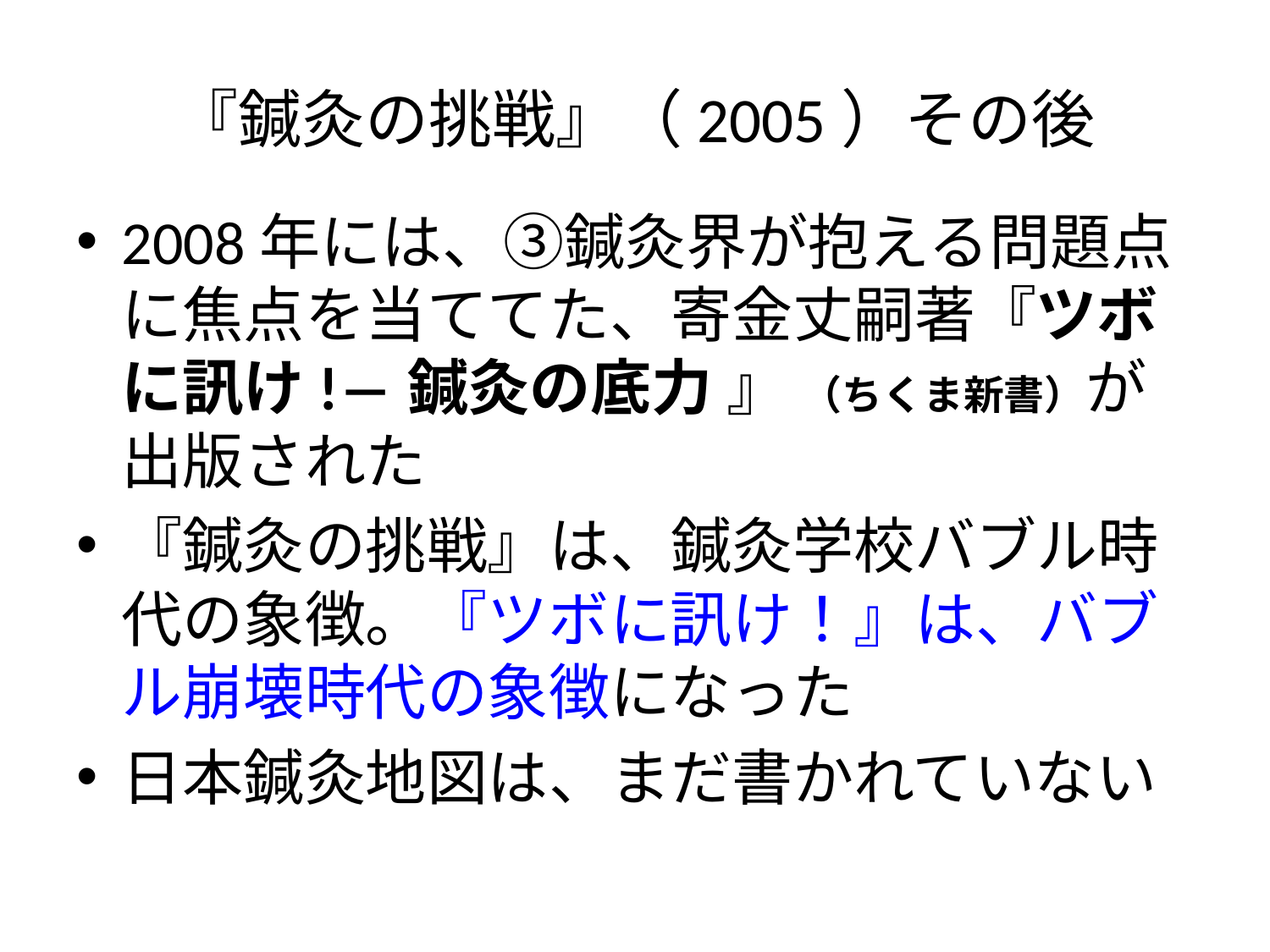

# 『鍼灸の挑戦』（2005）その後
2008年には、③鍼灸界が抱える問題点に焦点を当ててた、寄金丈嗣著『ツボに訊け!―鍼灸の底力 』 （ちくま新書）が出版された
『鍼灸の挑戦』は、鍼灸学校バブル時代の象徴。『ツボに訊け！』は、バブル崩壊時代の象徴になった
日本鍼灸地図は、まだ書かれていない